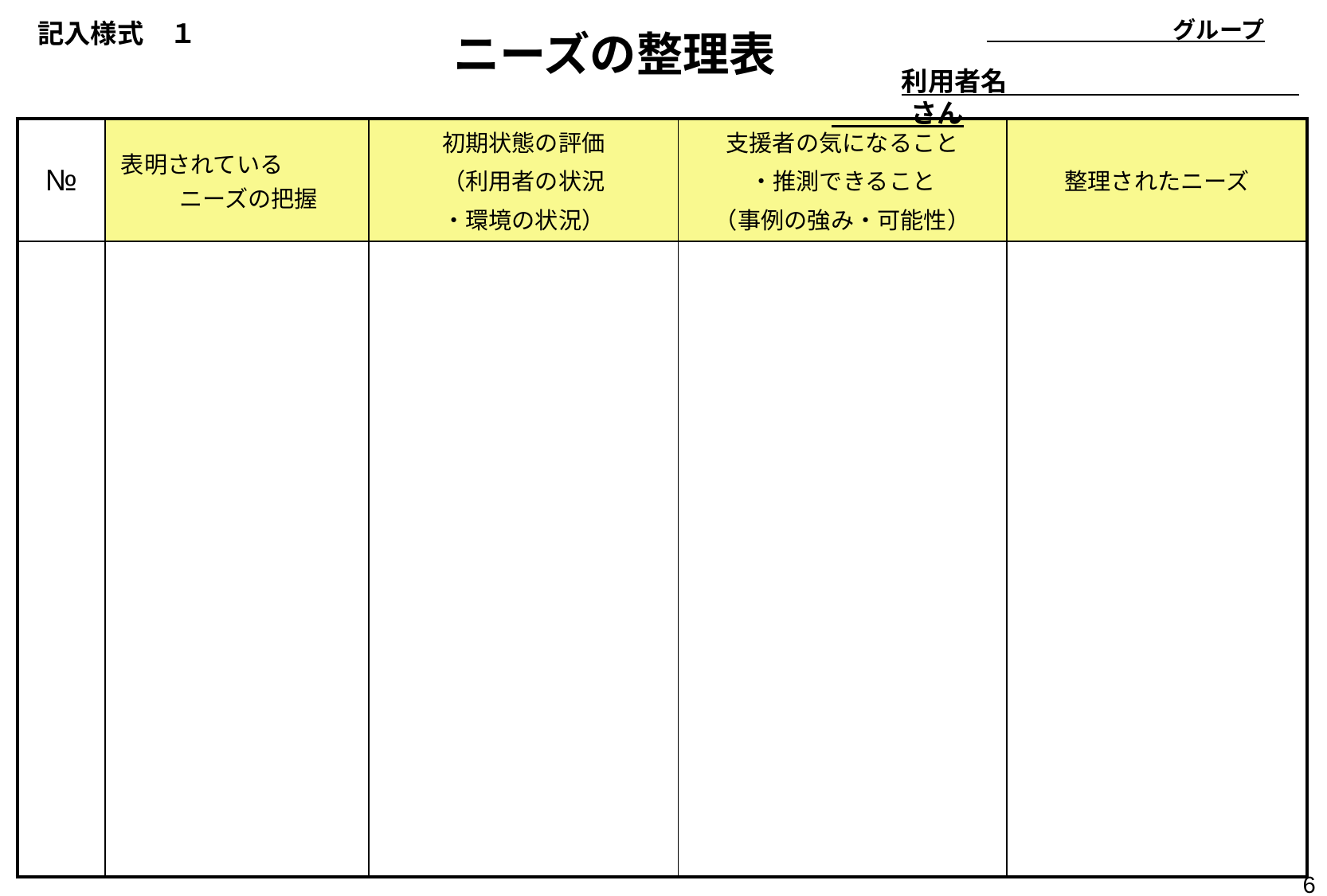

グループ
ニーズの整理表
# 記入様式　１
　　　　　　　　　　　　　　　　　　　　　　　　　　　　　　　　　　　　　　　　　　　利用者名　　　　　　　　　　　　　　さん
| № | 表明されている　　　　ニーズの把握 | 初期状態の評価 （利用者の状況 ・環境の状況） | 支援者の気になること ・推測できること （事例の強み・可能性） | 整理されたニーズ |
| --- | --- | --- | --- | --- |
|  |  |  |  |  |
6